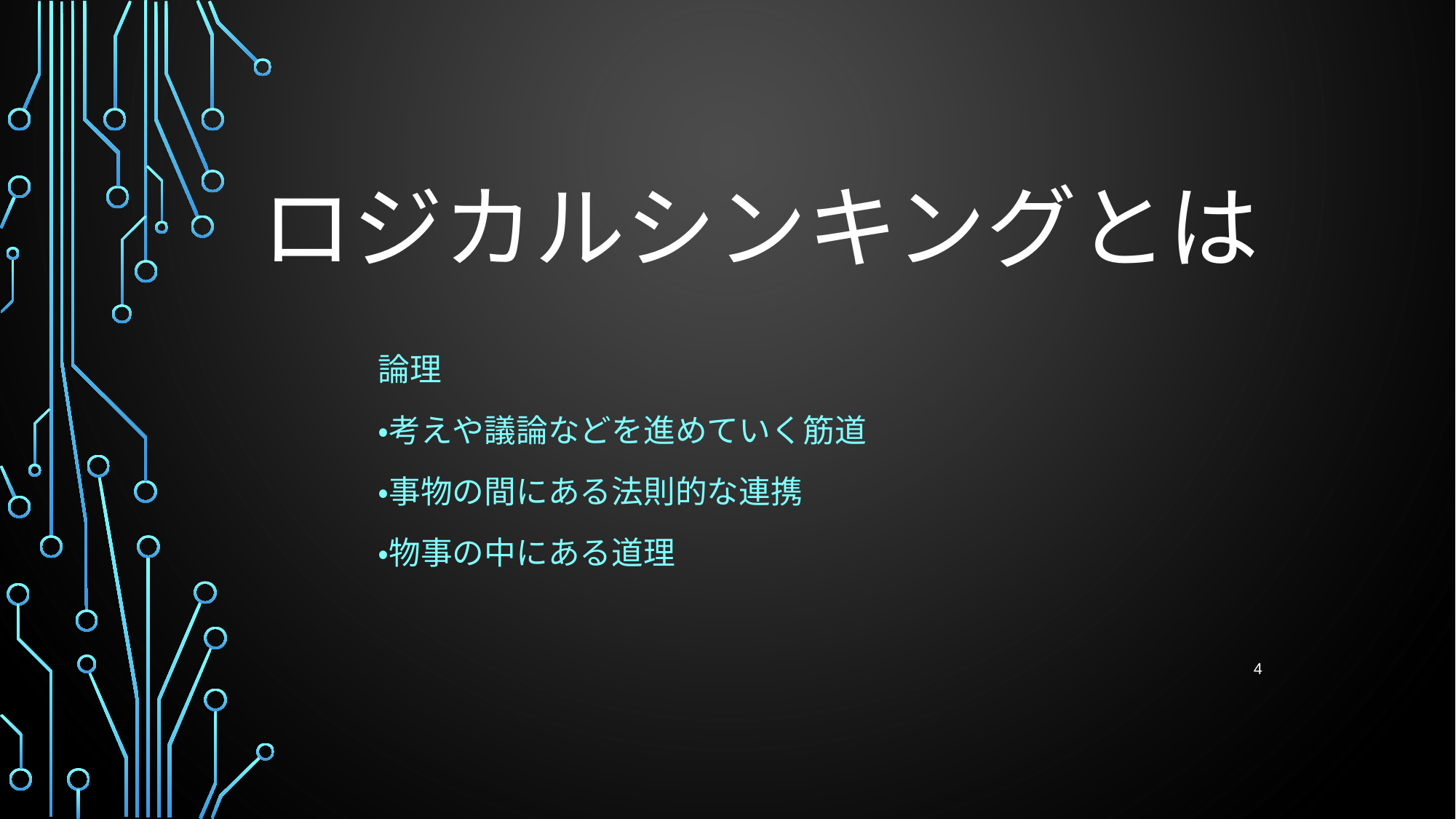

# ロジカルシンキングとは
論理
・考えや議論などを進めていく筋道
・事物の間にある法則的な連携
・物事の中にある道理
4